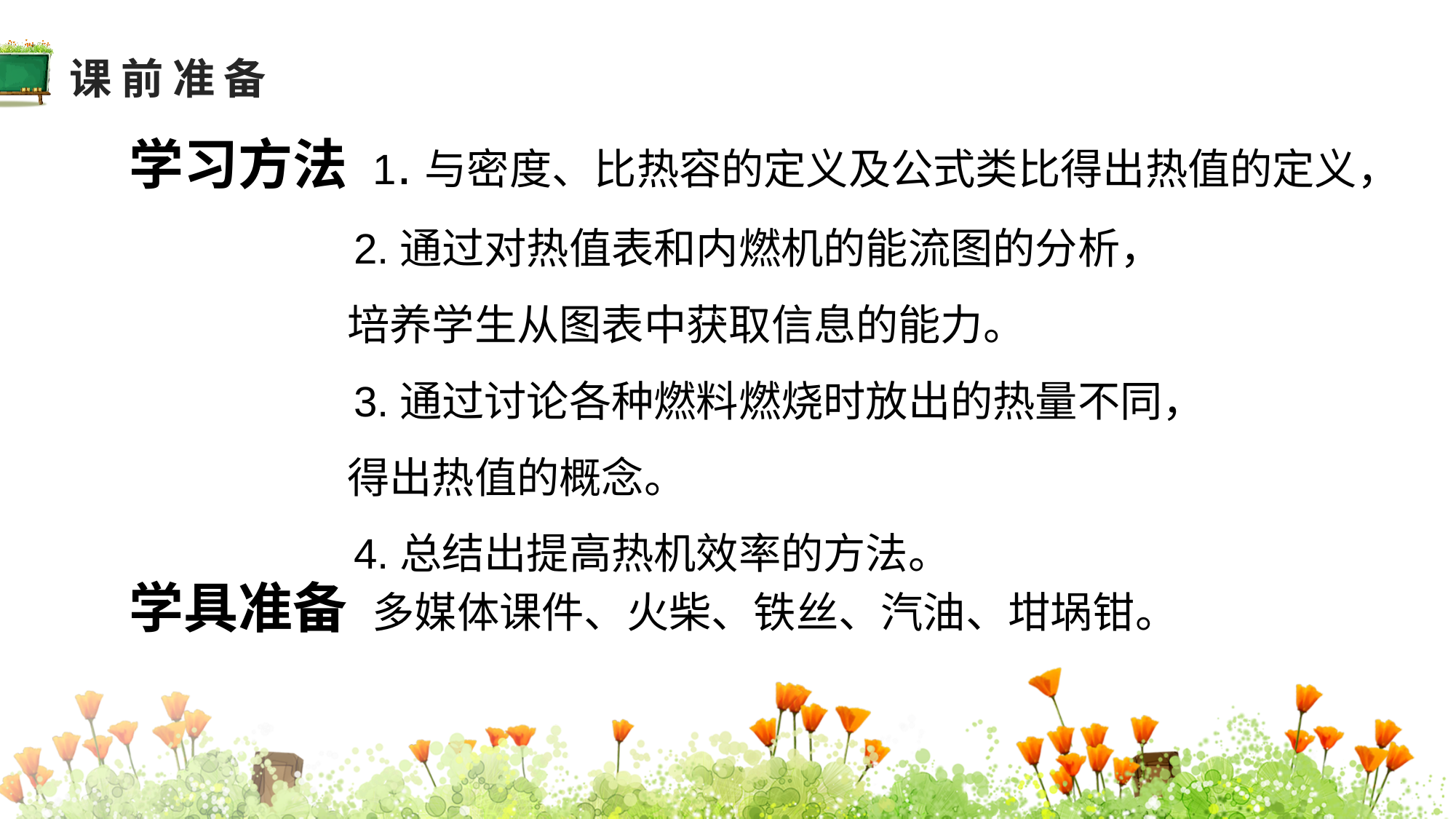

课前准备
学习方法 1.与密度、比热容的定义及公式类比得出热值的定义，
                   2.通过对热值表和内燃机的能流图的分析，
                      培养学生从图表中获取信息的能力。
                   3.通过讨论各种燃料燃烧时放出的热量不同，
                      得出热值的概念。
                   4.总结出提高热机效率的方法。
教学分析

学具准备  多媒体课件、火柴、铁丝、汽油、坩埚钳。